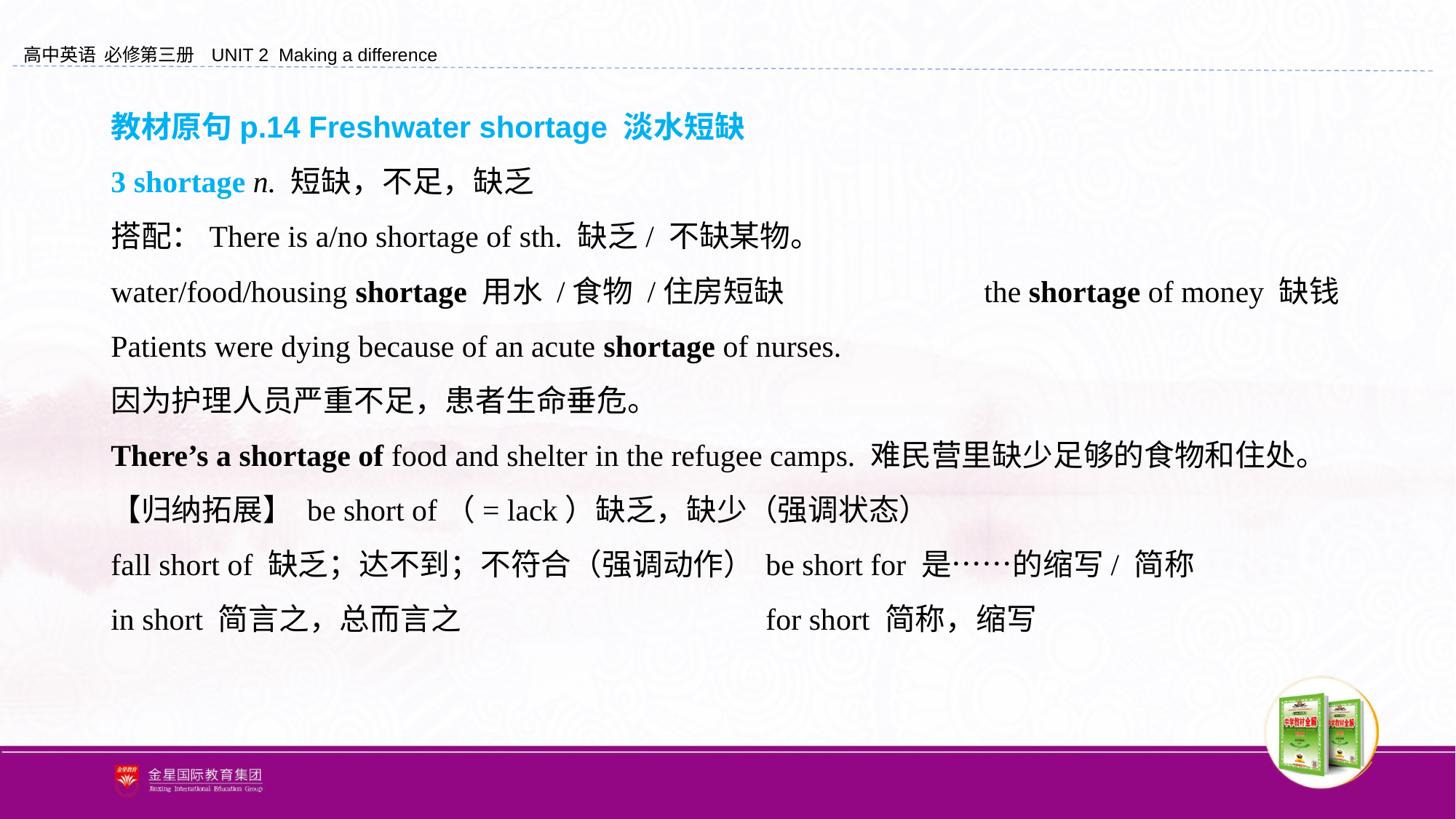

教材原句p.14 Freshwater shortage 淡水短缺
3 shortage n. 短缺，不足，缺乏
搭配：There is a/no shortage of sth. 缺乏/ 不缺某物。
water/food/housing shortage 用水 /食物 /住房短缺 		the shortage of money 缺钱
Patients were dying because of an acute shortage of nurses.
因为护理人员严重不足，患者生命垂危。
There’s a shortage of food and shelter in the refugee camps. 难民营里缺少足够的食物和住处。
【归纳拓展】 be short of（= lack）缺乏，缺少（强调状态）
fall short of 缺乏；达不到；不符合（强调动作） 	be short for 是……的缩写/ 简称
in short 简言之，总而言之 			for short 简称，缩写